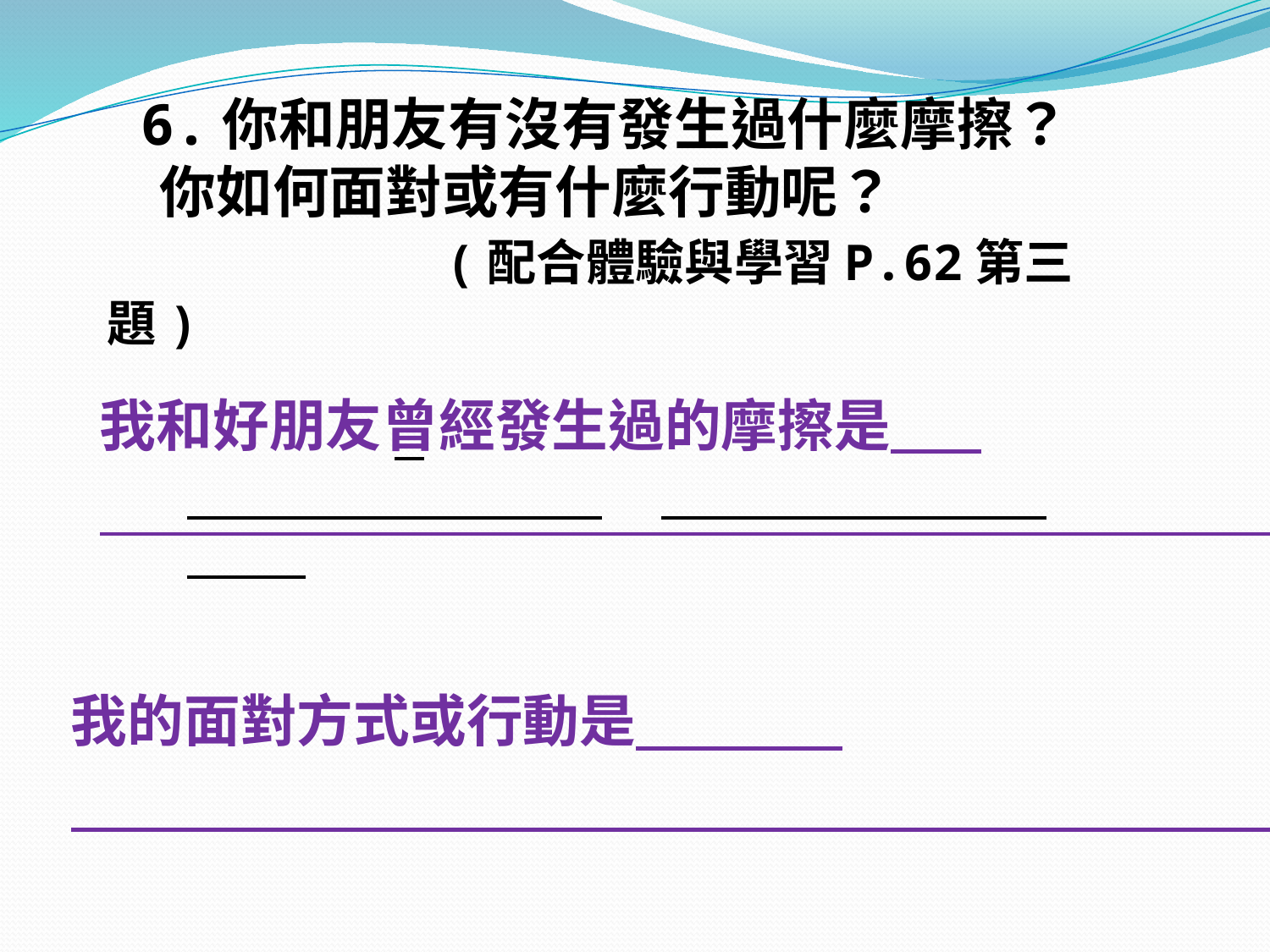

6.你和朋友有沒有發生過什麼摩擦？
   你如何面對或有什麼行動呢？
          (配合體驗與學習P.62第三題)
我和好朋友曾經發生過的摩擦是

我的面對方式或行動是